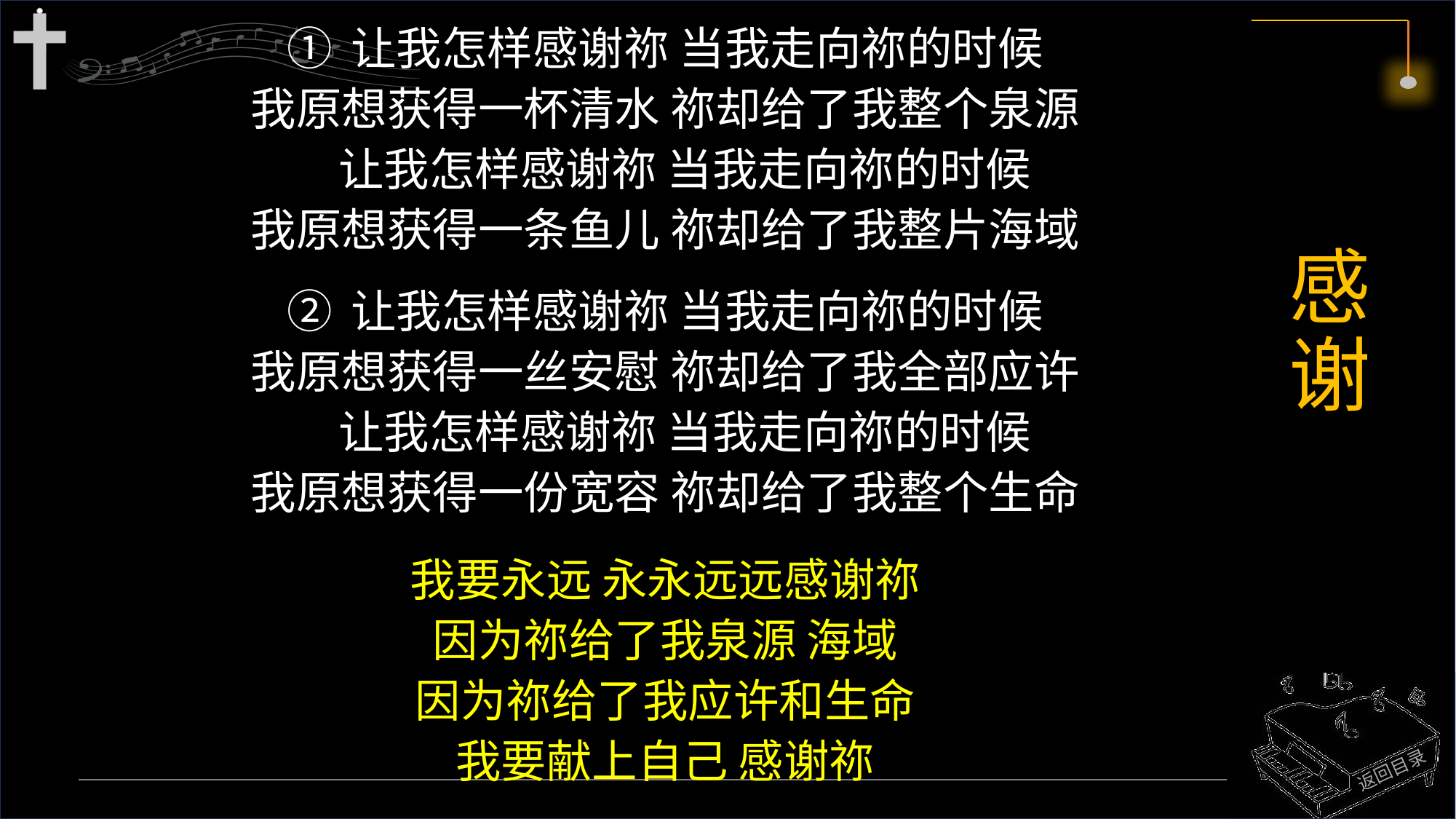

① 让我怎样感谢祢 当我走向祢的时候
我原想获得一杯清水 祢却给了我整个泉源
   让我怎样感谢祢 当我走向祢的时候
我原想获得一条鱼儿 祢却给了我整片海域

② 让我怎样感谢祢 当我走向祢的时候
我原想获得一丝安慰 祢却给了我全部应许
   让我怎样感谢祢 当我走向祢的时候
我原想获得一份宽容 祢却给了我整个生命

我要永远 永永远远感谢祢
因为祢给了我泉源 海域
因为祢给了我应许和生命
我要献上自己 感谢祢
# 感谢